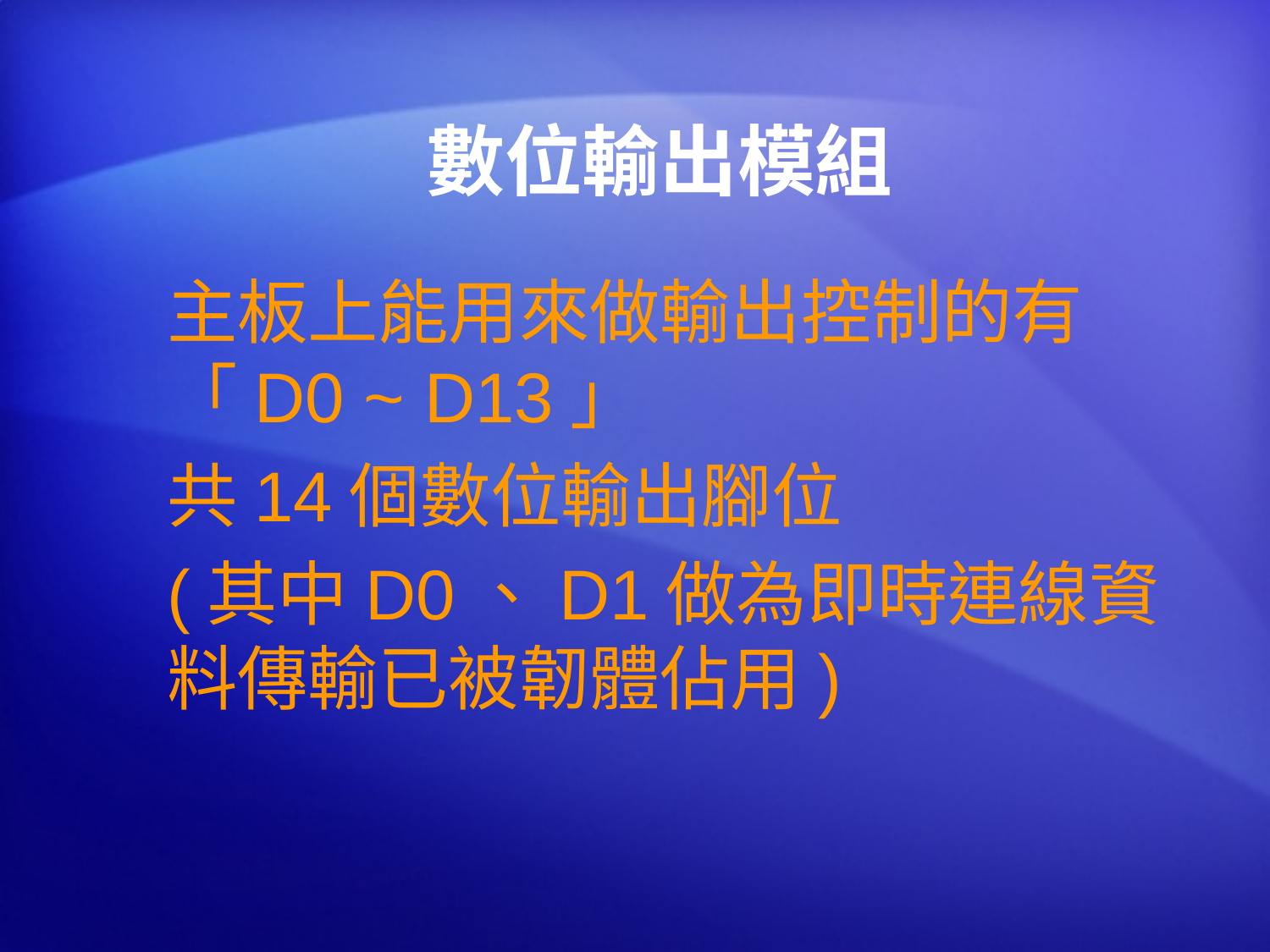

# 數位輸出模組
主板上能用來做輸出控制的有「D0 ~ D13」
共14個數位輸出腳位
(其中D0、D1做為即時連線資料傳輸已被韌體佔用)